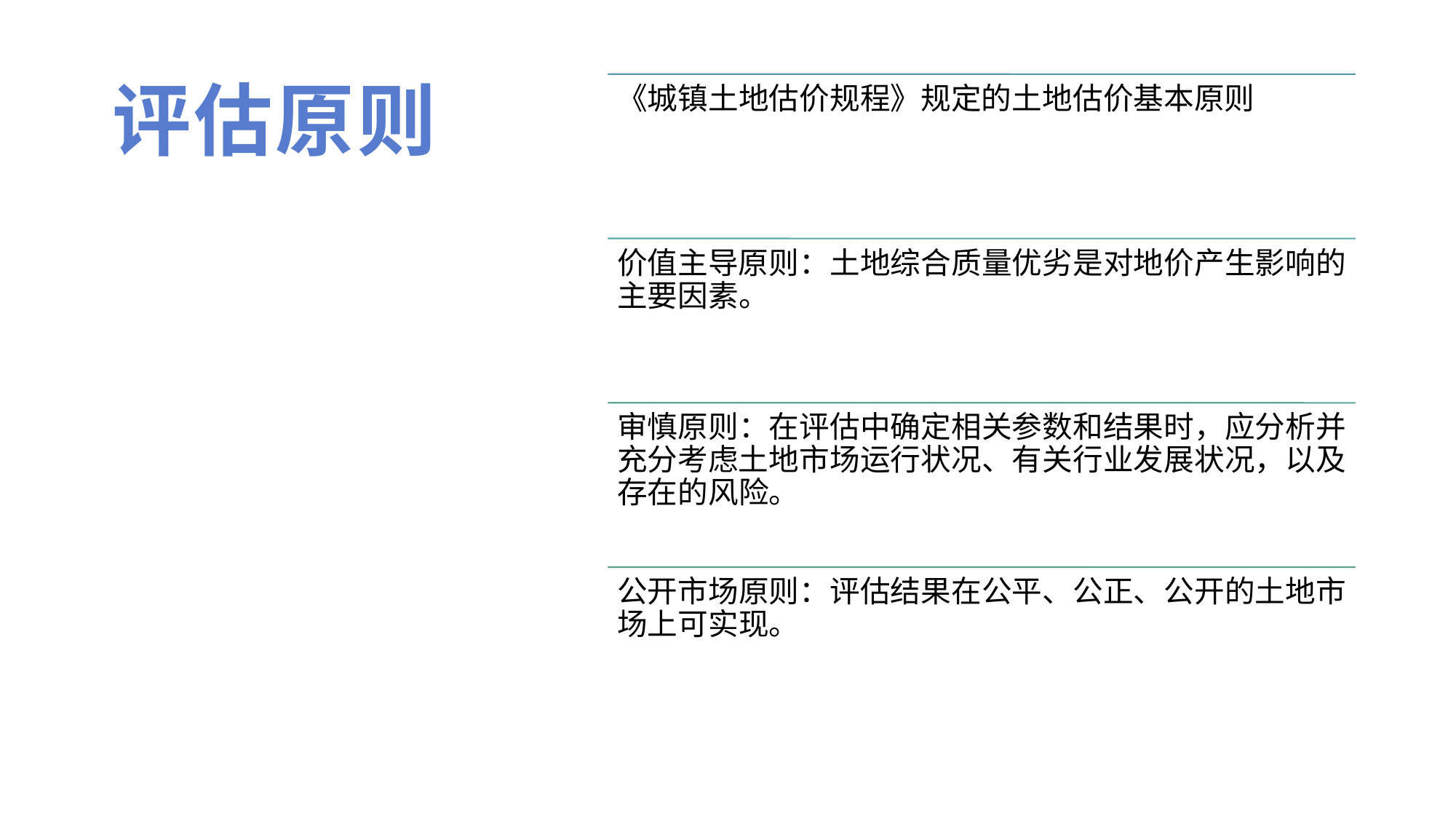

# 评估原则
《城镇土地估价规程》规定的土地估价基本原则
价值主导原则：土地综合质量优劣是对地价产生影响的主要因素。
审慎原则：在评估中确定相关参数和结果时，应分析并充分考虑土地市场运行状况、有关行业发展状况，以及存在的风险。
公开市场原则：评估结果在公平、公正、公开的土地市场上可实现。